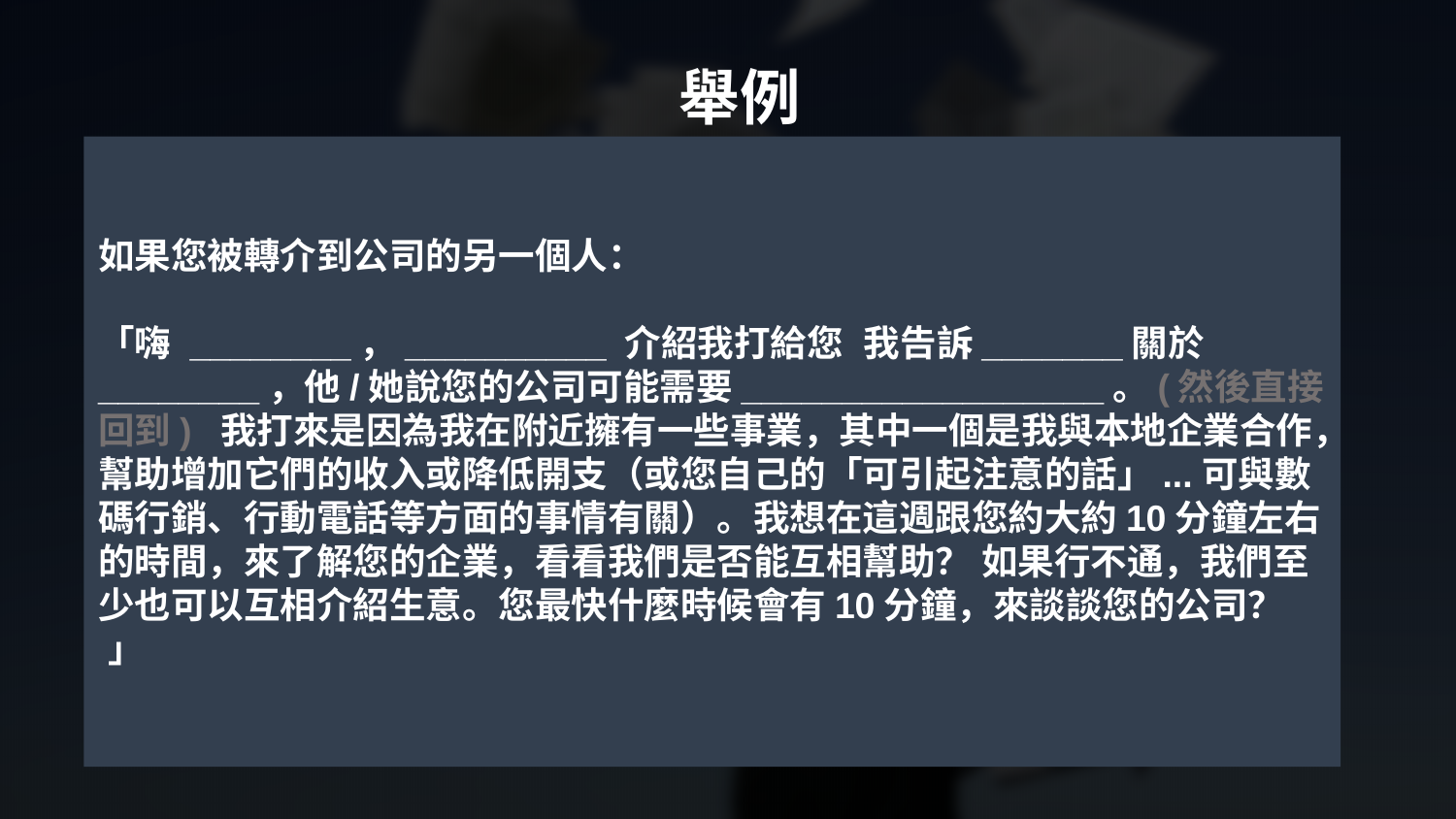

舉例
如果您被轉介到公司的另一個人：
「嗨 ________，__________ 介紹我打給您  我告訴_______關於________，他/她說您的公司可能需要__________________。(然後直接回到)  我打來是因為我在附近擁有一些事業，其中一個是我與本地企業合作，幫助增加它們的收入或降低開支（或您自己的「可引起注意的話」...可與數碼行銷、行動電話等方面的事情有關）。我想在這週跟您約大約10分鐘左右的時間，來了解您的企業，看看我們是否能互相幫助？ 如果行不通，我們至少也可以互相介紹生意。您最快什麼時候會有10分鐘，來談談您的公司？ 」